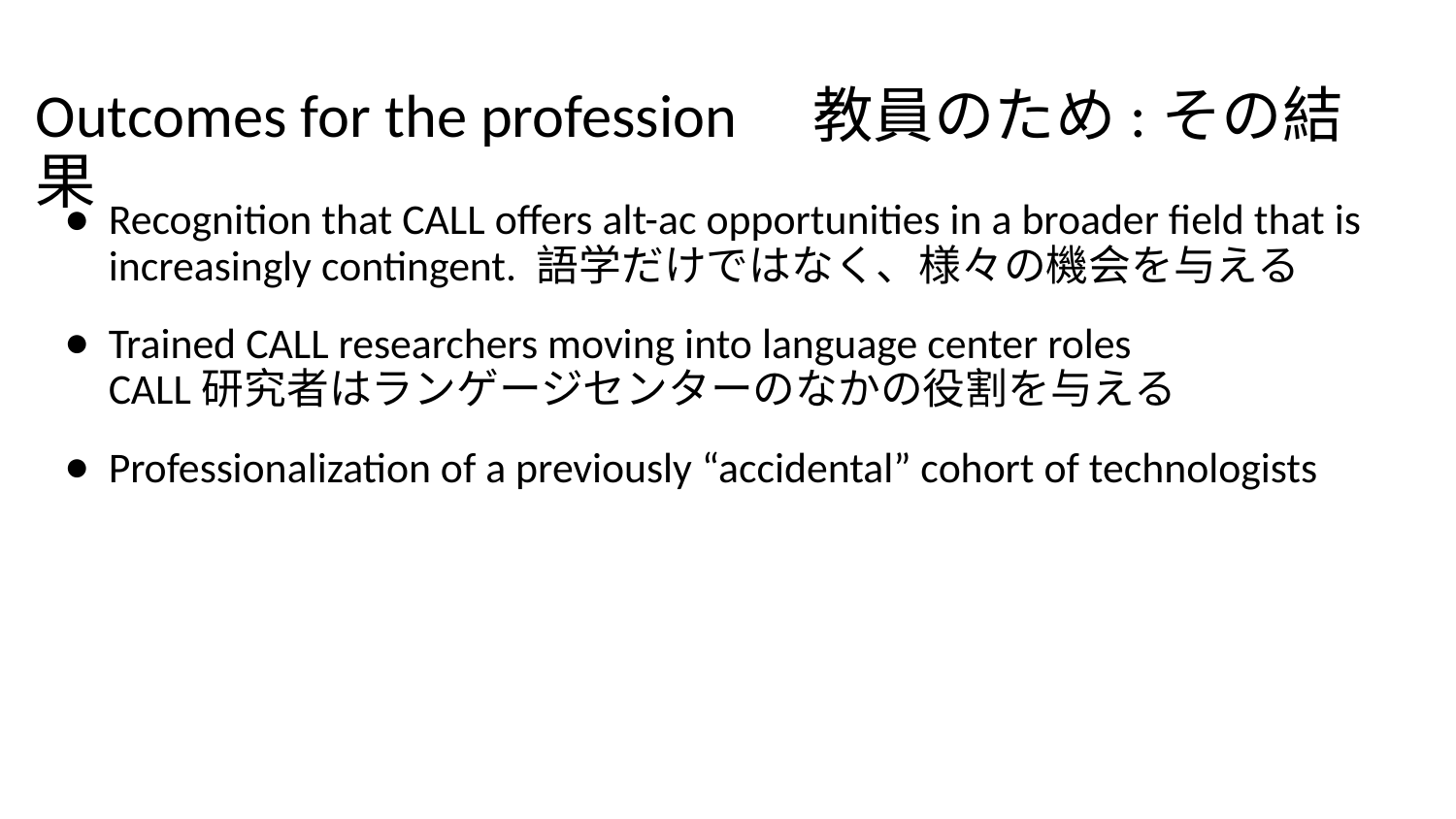

# Outcomes for the profession　教員のため:その結果
Recognition that CALL offers alt-ac opportunities in a broader field that is increasingly contingent. 語学だけではなく、様々の機会を与える
Trained CALL researchers moving into language center roles
CALL研究者はランゲージセンターのなかの役割を与える
Professionalization of a previously “accidental” cohort of technologists